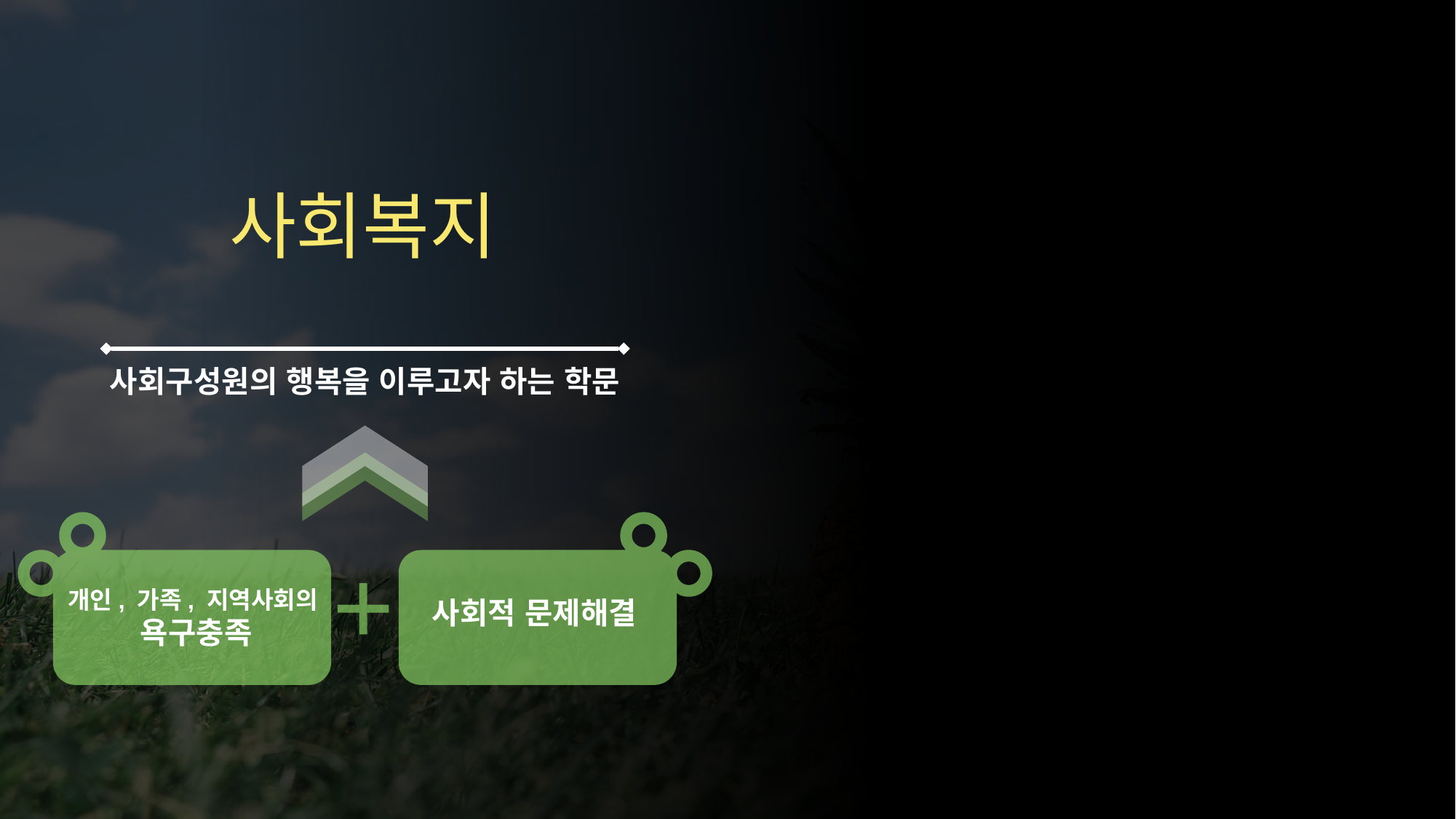

사회복지
사회구성원의 행복을 이루고자 하는 학문

개인, 가족, 지역사회의
욕구충족

사회적 문제해결